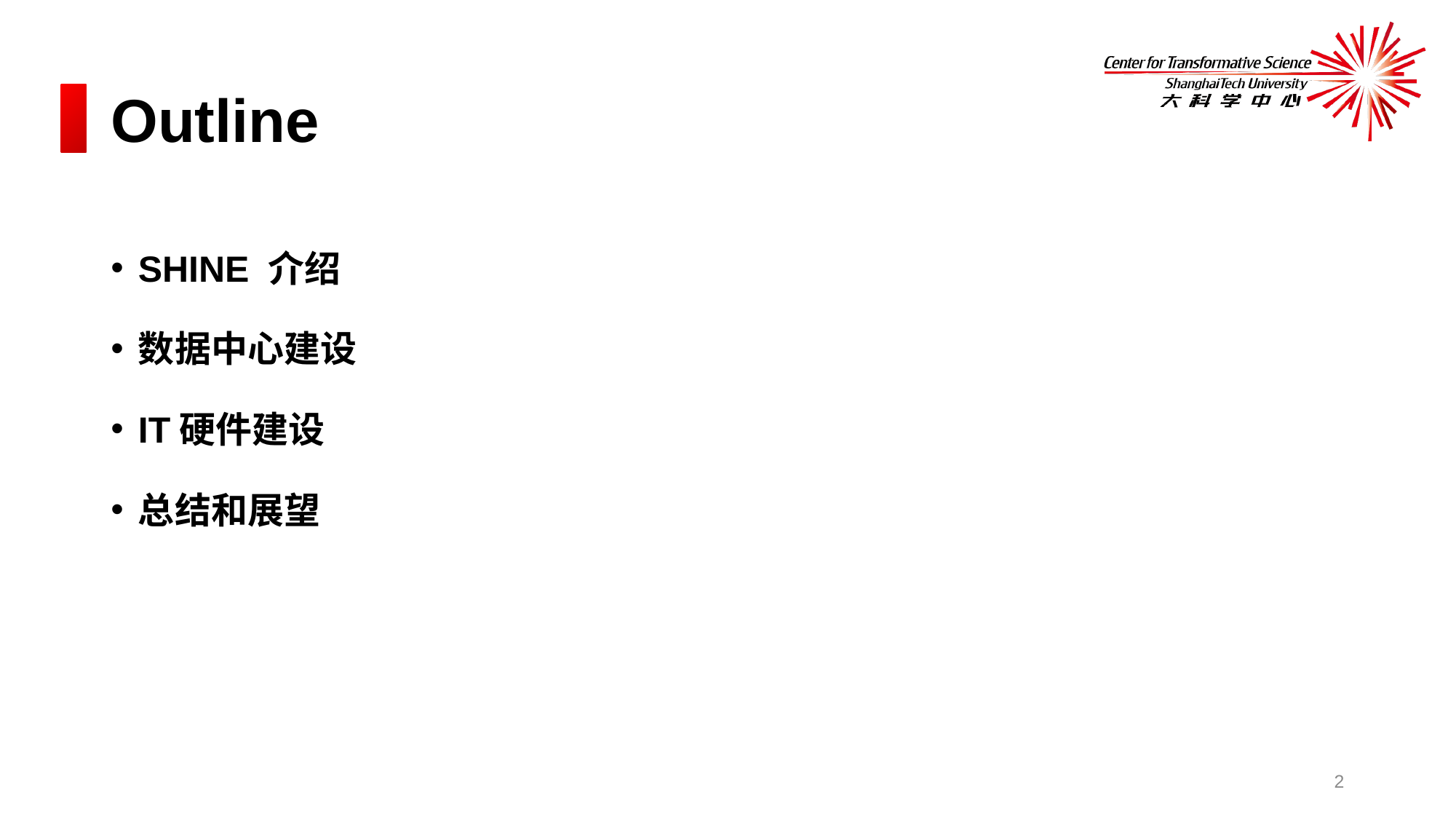

# Outline
SHINE 介绍
数据中心建设
IT硬件建设
总结和展望
2